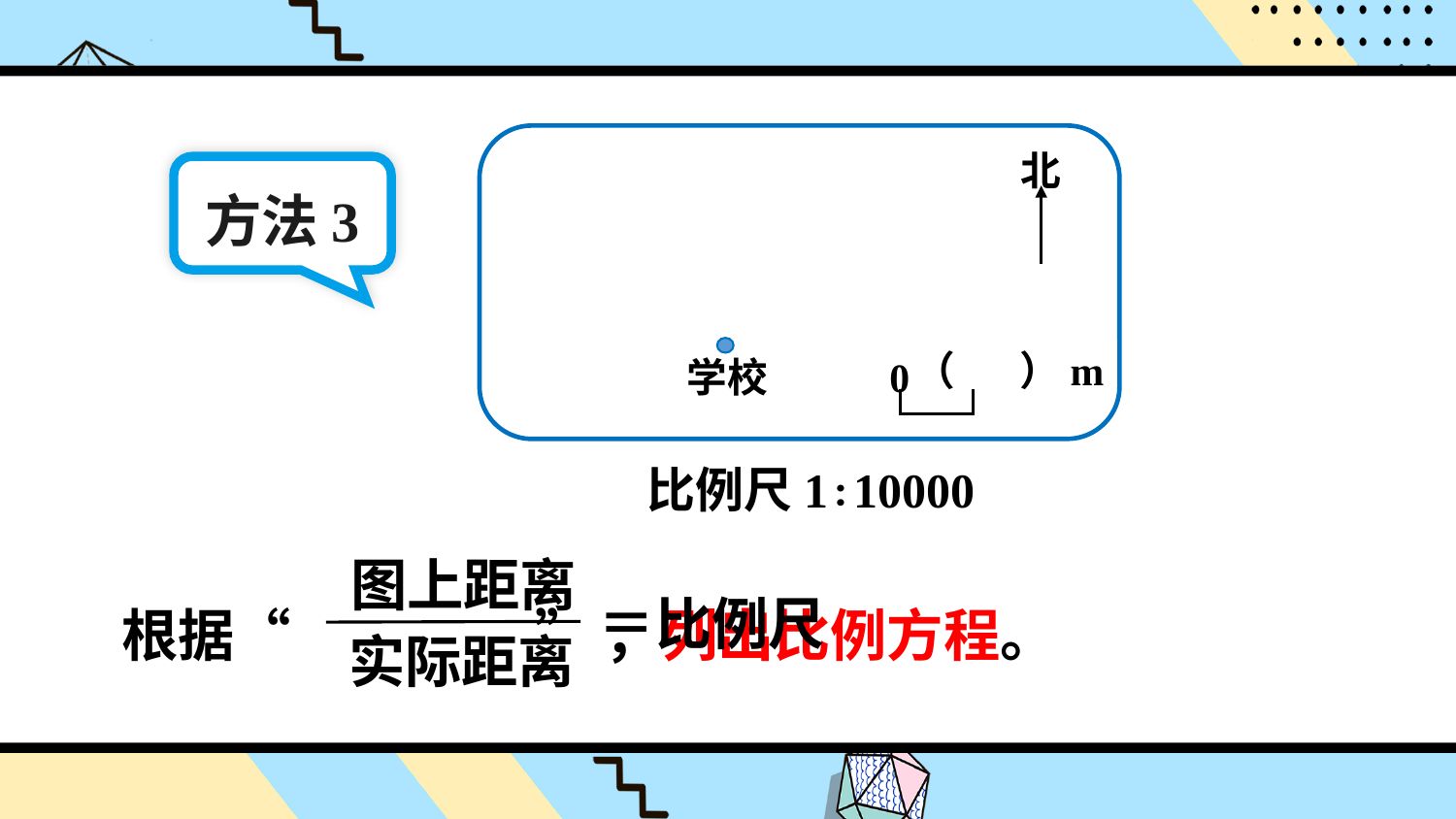

北

（       ）m
学校
0
方法3
比例尺1∶10000
图上距离
根据“                   ” ，列出比例方程。
＝比例尺
实际距离